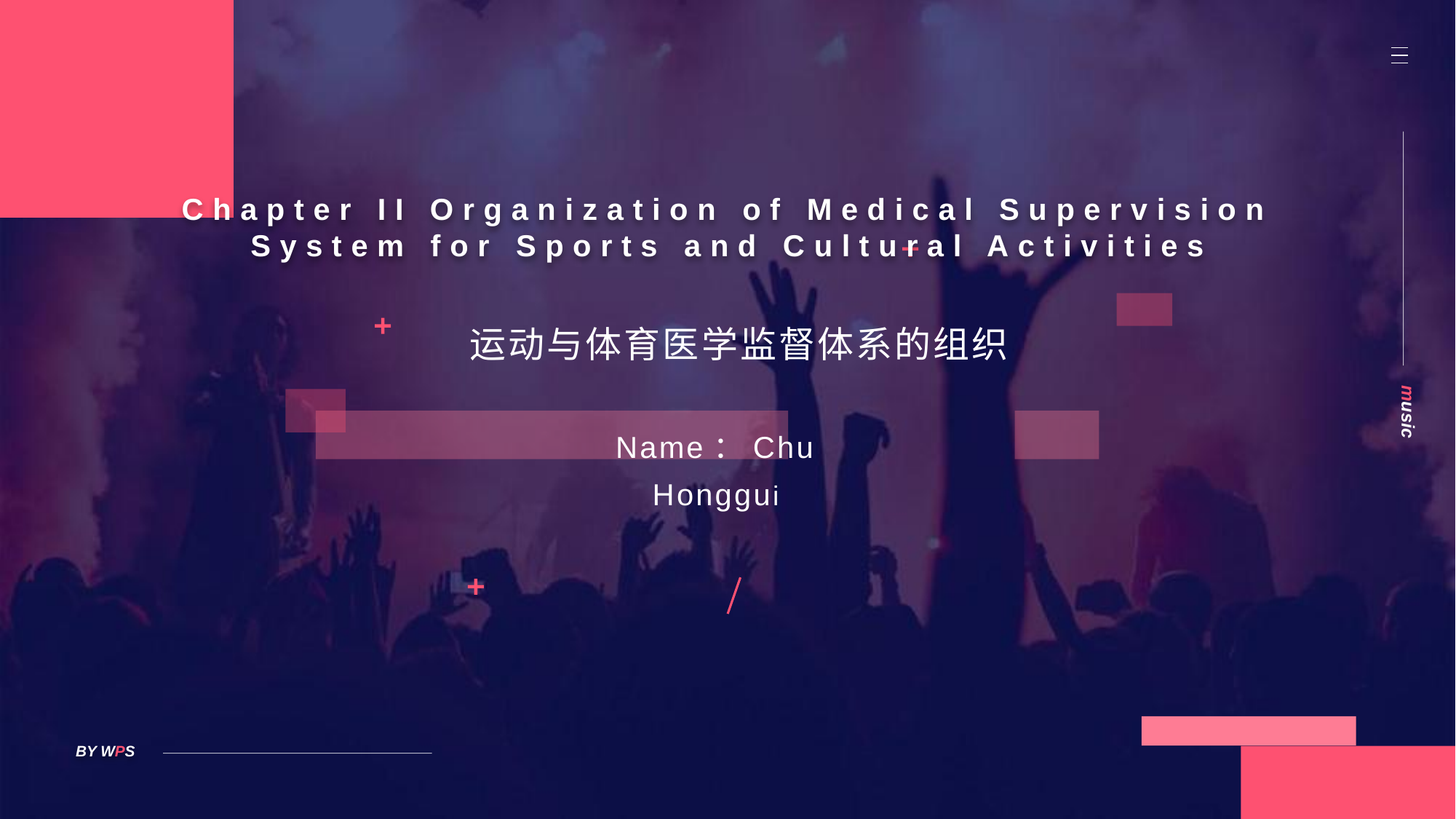

# Chapter II Organization of Medical Supervision System for Sports and Cultural Activities
运动与体育医学监督体系的组织
Name：Chu Honggui